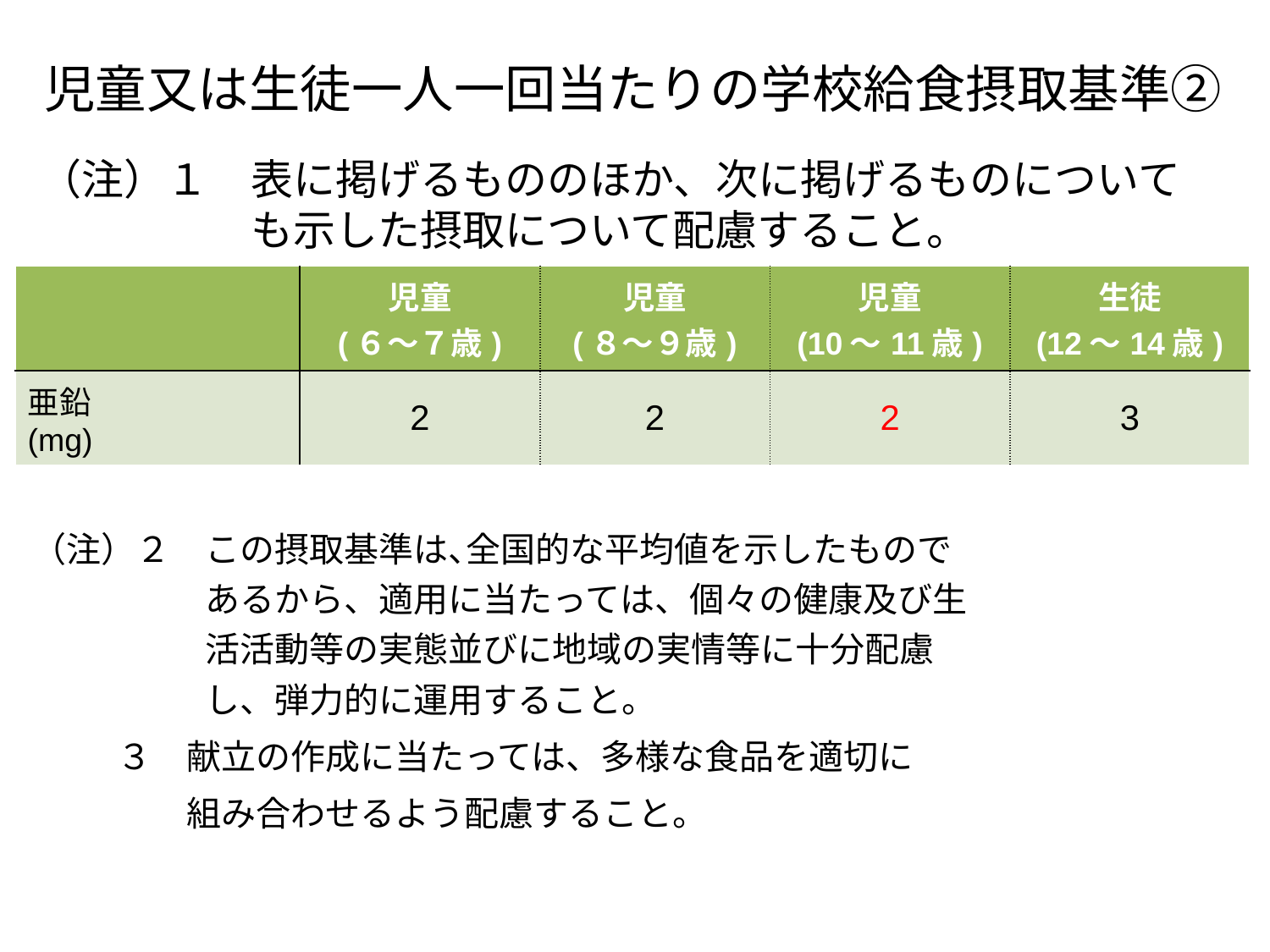

# 児童又は生徒一人一回当たりの学校給食摂取基準②
（注）１　表に掲げるもののほか、次に掲げるものについて
　　　　　も示した摂取について配慮すること。
|  | 児童 (６～７歳) | 児童 (８～９歳) | 児童 (10～11歳) | 生徒 (12～14歳) |
| --- | --- | --- | --- | --- |
| 亜鉛　　　　　 (mg) | 2 | 2 | 2 | 3 |
（注）２　この摂取基準は､全国的な平均値を示したもので
　　　　　あるから、適用に当たっては、個々の健康及び生
　　　　　活活動等の実態並びに地域の実情等に十分配慮
　　　　　し、弾力的に運用すること。
　　  ３　献立の作成に当たっては、多様な食品を適切に
　　　　  組み合わせるよう配慮すること。